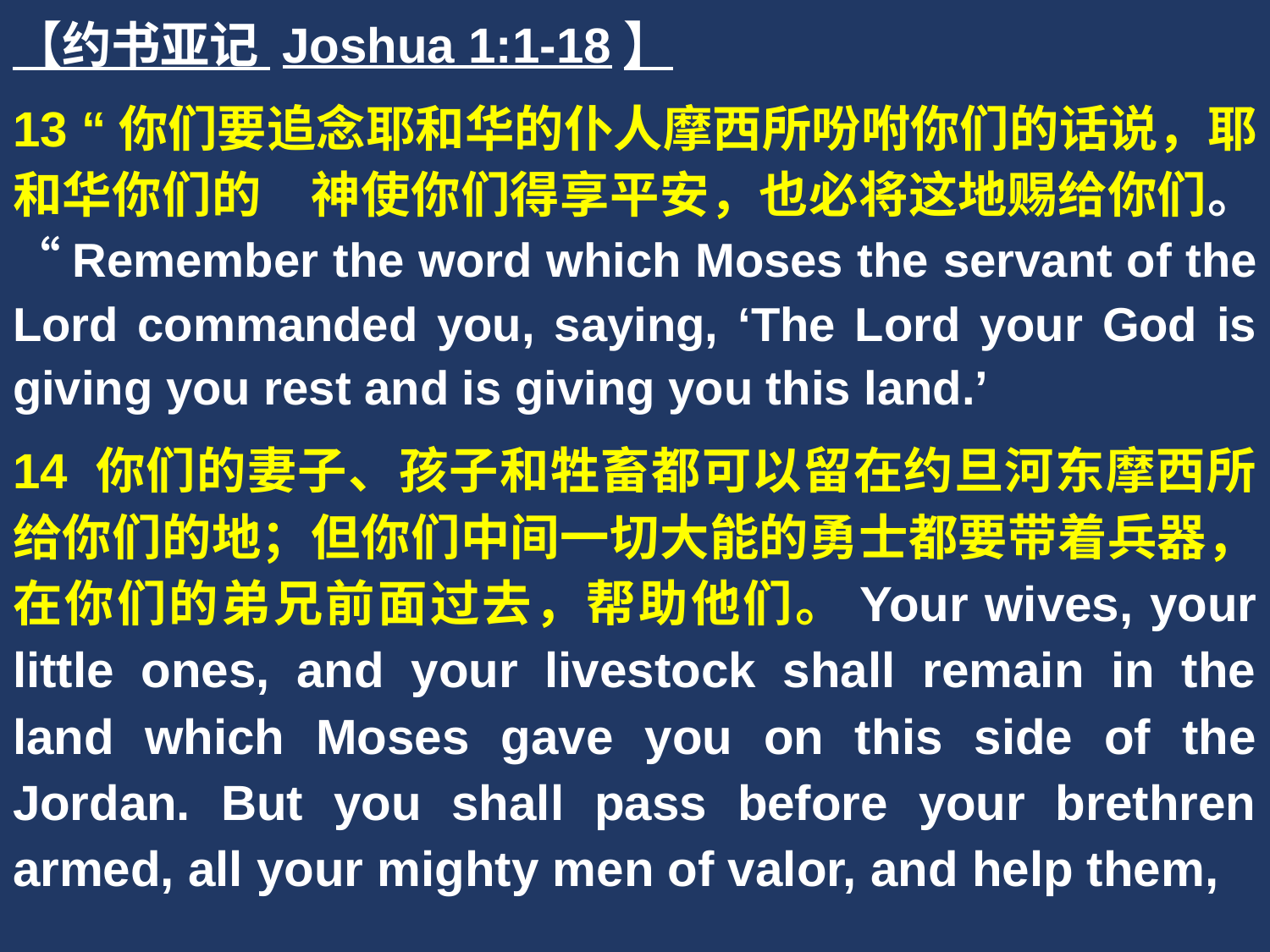

【约书亚记 Joshua 1:1-18】
13 “你们要追念耶和华的仆人摩西所吩咐你们的话说，耶和华你们的　神使你们得享平安，也必将这地赐给你们。“Remember the word which Moses the servant of the Lord commanded you, saying, ‘The Lord your God is giving you rest and is giving you this land.’
14 你们的妻子、孩子和牲畜都可以留在约旦河东摩西所给你们的地；但你们中间一切大能的勇士都要带着兵器，在你们的弟兄前面过去，帮助他们。Your wives, your little ones, and your livestock shall remain in the land which Moses gave you on this side of the Jordan. But you shall pass before your brethren armed, all your mighty men of valor, and help them,